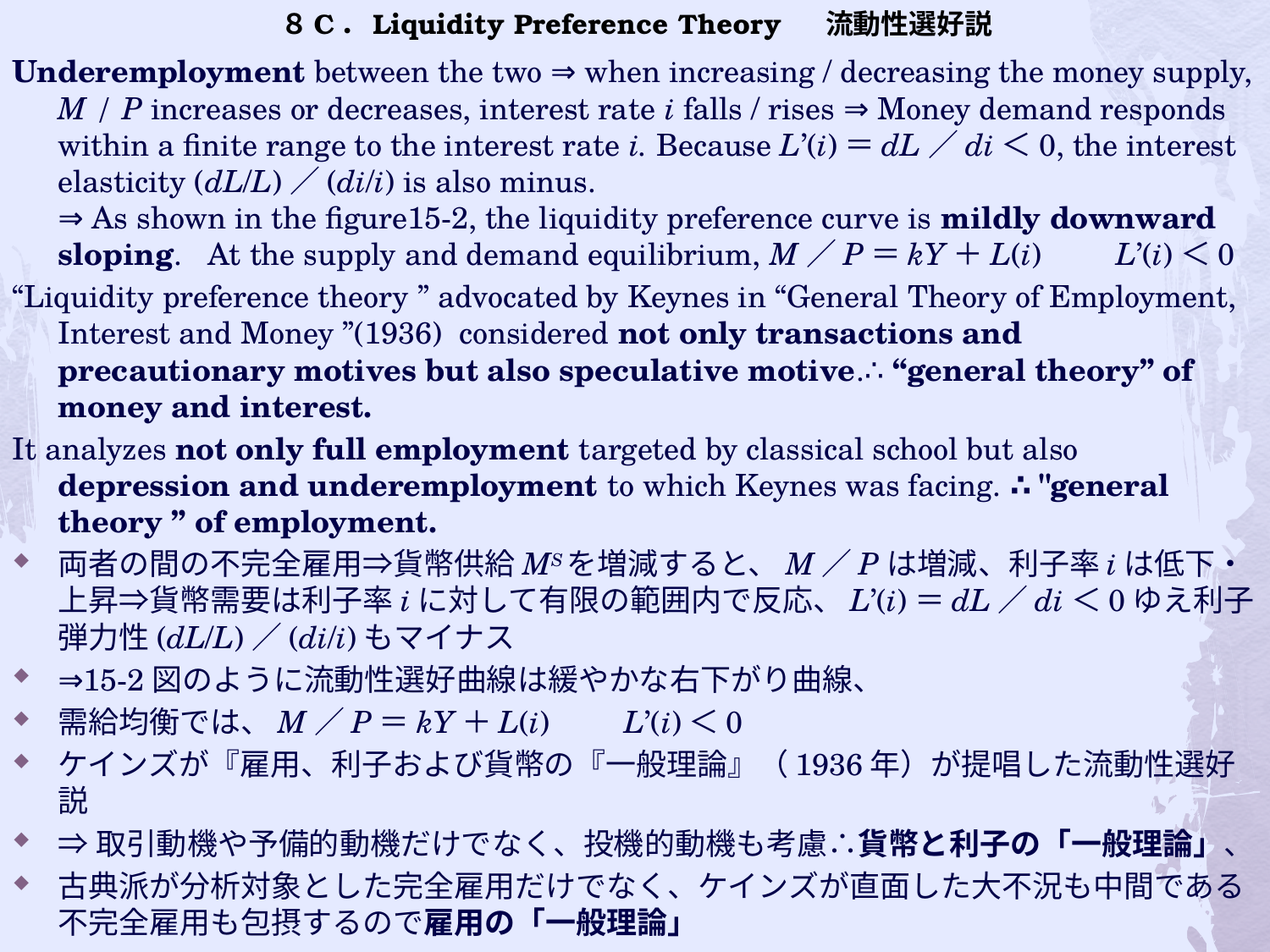

# ８C．Liquidity Preference Theory    流動性選好説
Underemployment between the two ⇒ when increasing / decreasing the money supply, M / P increases or decreases, interest rate i falls / rises ⇒ Money demand responds within a finite range to the interest rate i. Because L’(i)＝dL／di＜0, the interest elasticity (dL/L)／(di/i) is also minus.
⇒ As shown in the figure15-2, the liquidity preference curve is mildly downward sloping.   At the supply and demand equilibrium, M／P＝kY＋L(i)　　L’(i)＜0
“Liquidity preference theory ” advocated by Keynes in “General Theory of Employment, Interest and Money ”(1936)  considered not only transactions and precautionary motives but also speculative motive.∴ “general theory” of money and interest.
It analyzes not only full employment targeted by classical school but also depression and underemployment to which Keynes was facing. ∴ "general theory ” of employment.
両者の間の不完全雇用⇒貨幣供給MSを増減すると、M／Pは増減、利子率iは低下・上昇⇒貨幣需要は利子率iに対して有限の範囲内で反応、L’(i)＝dL／di＜0ゆえ利子弾力性(dL/L)／(di/i)もマイナス
⇒15-2図のように流動性選好曲線は緩やかな右下がり曲線、
需給均衡では、M／P＝kY＋L(i)　　L’(i)＜0
ケインズが『雇用、利子および貨幣の『一般理論』（1936年）が提唱した流動性選好説
⇒取引動機や予備的動機だけでなく、投機的動機も考慮∴貨幣と利子の「一般理論」、
古典派が分析対象とした完全雇用だけでなく、ケインズが直面した大不況も中間である不完全雇用も包摂するので雇用の「一般理論」